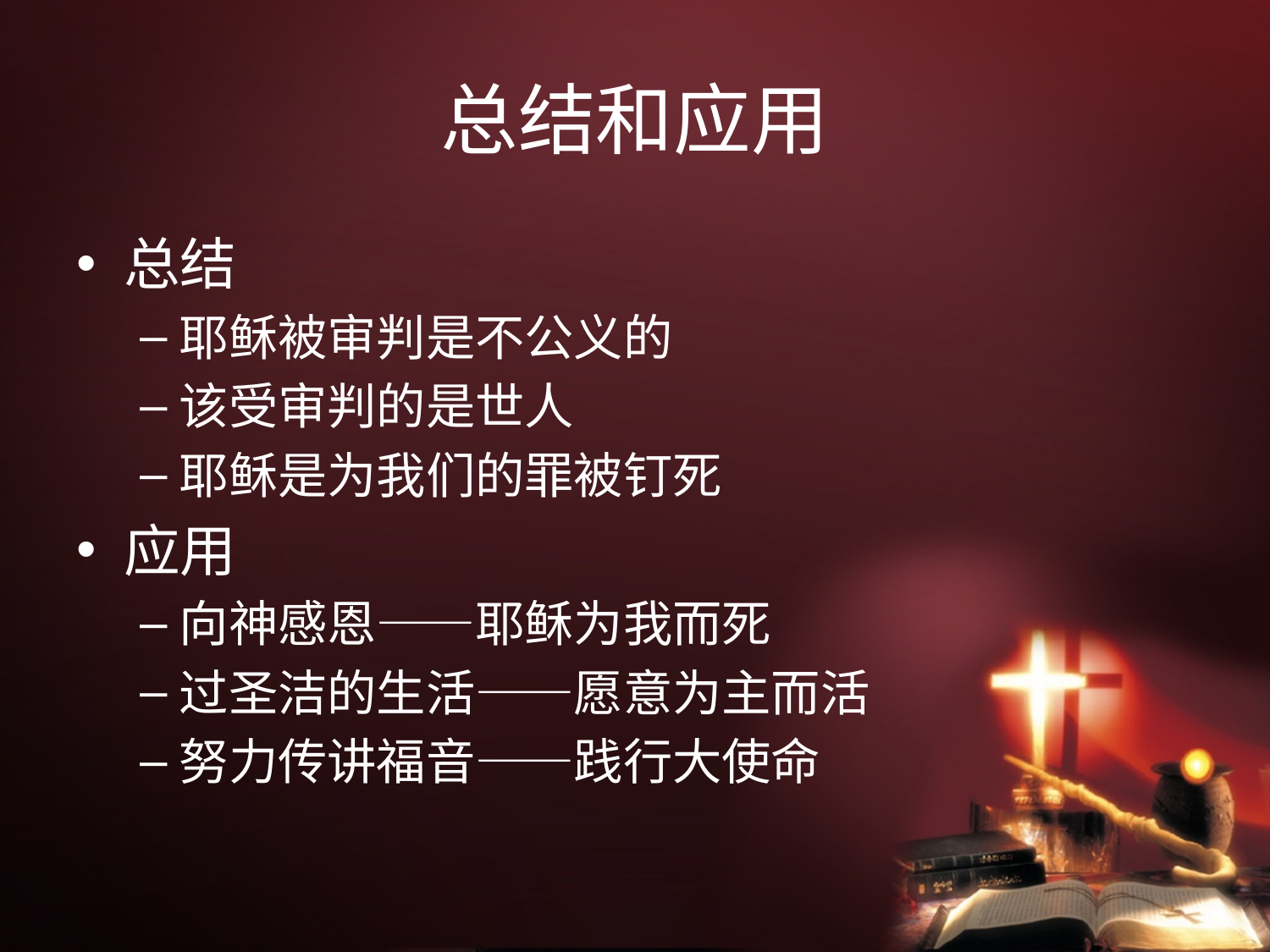

# 总结和应用
总结
耶稣被审判是不公义的
该受审判的是世人
耶稣是为我们的罪被钉死
应用
向神感恩——耶稣为我而死
过圣洁的生活——愿意为主而活
努力传讲福音——践行大使命